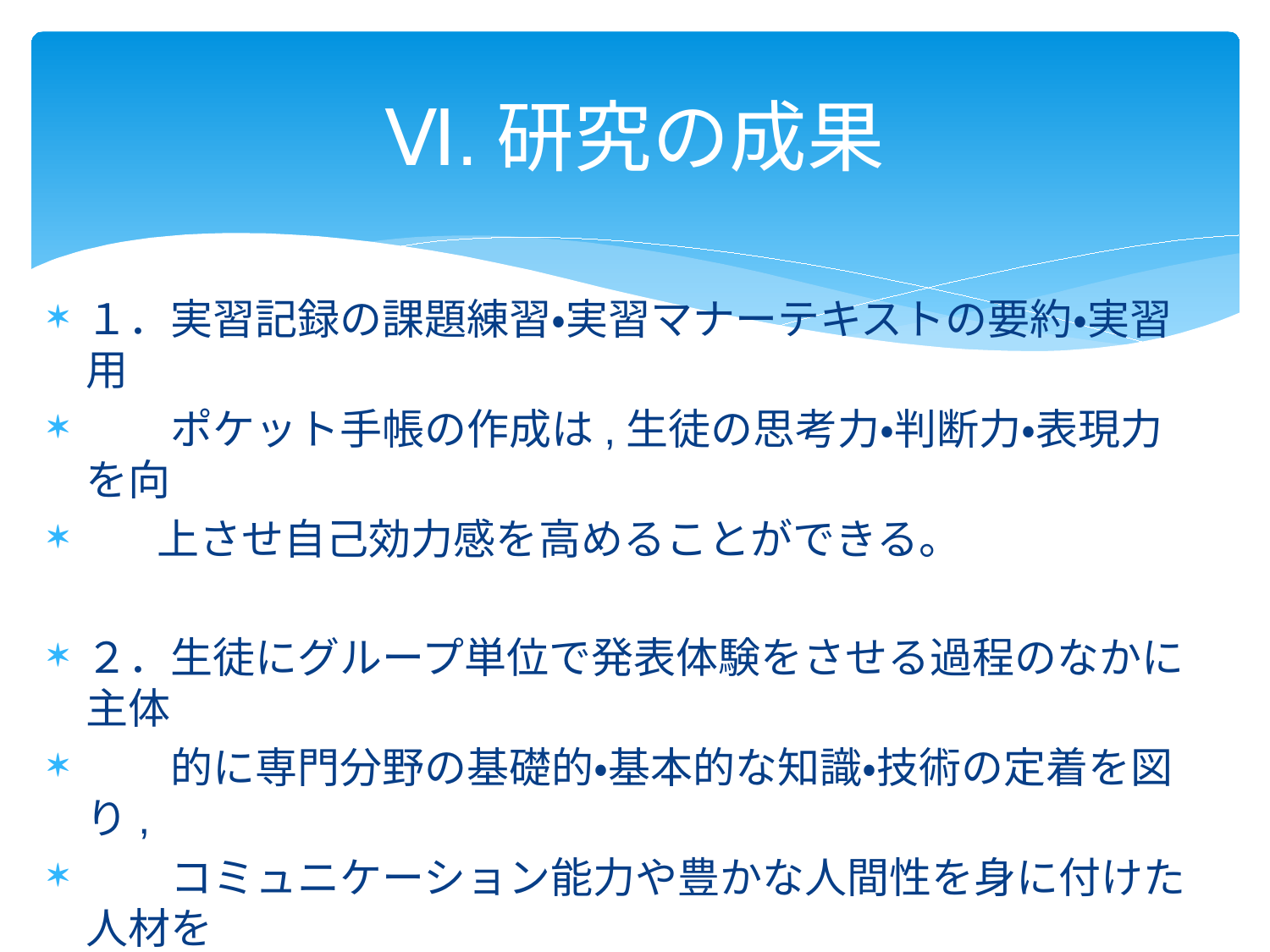

# Ⅵ.研究の成果
１．実習記録の課題練習・実習マナーテキストの要約・実習用
　　ポケット手帳の作成は,生徒の思考力・判断力・表現力を向
  　上させ自己効力感を高めることができる。

２．生徒にグループ単位で発表体験をさせる過程のなかに主体
　　的に専門分野の基礎的・基本的な知識・技術の定着を図り,
　　コミュニケーション能力や豊かな人間性を身に付けた人材を
　　育成する要素がある。